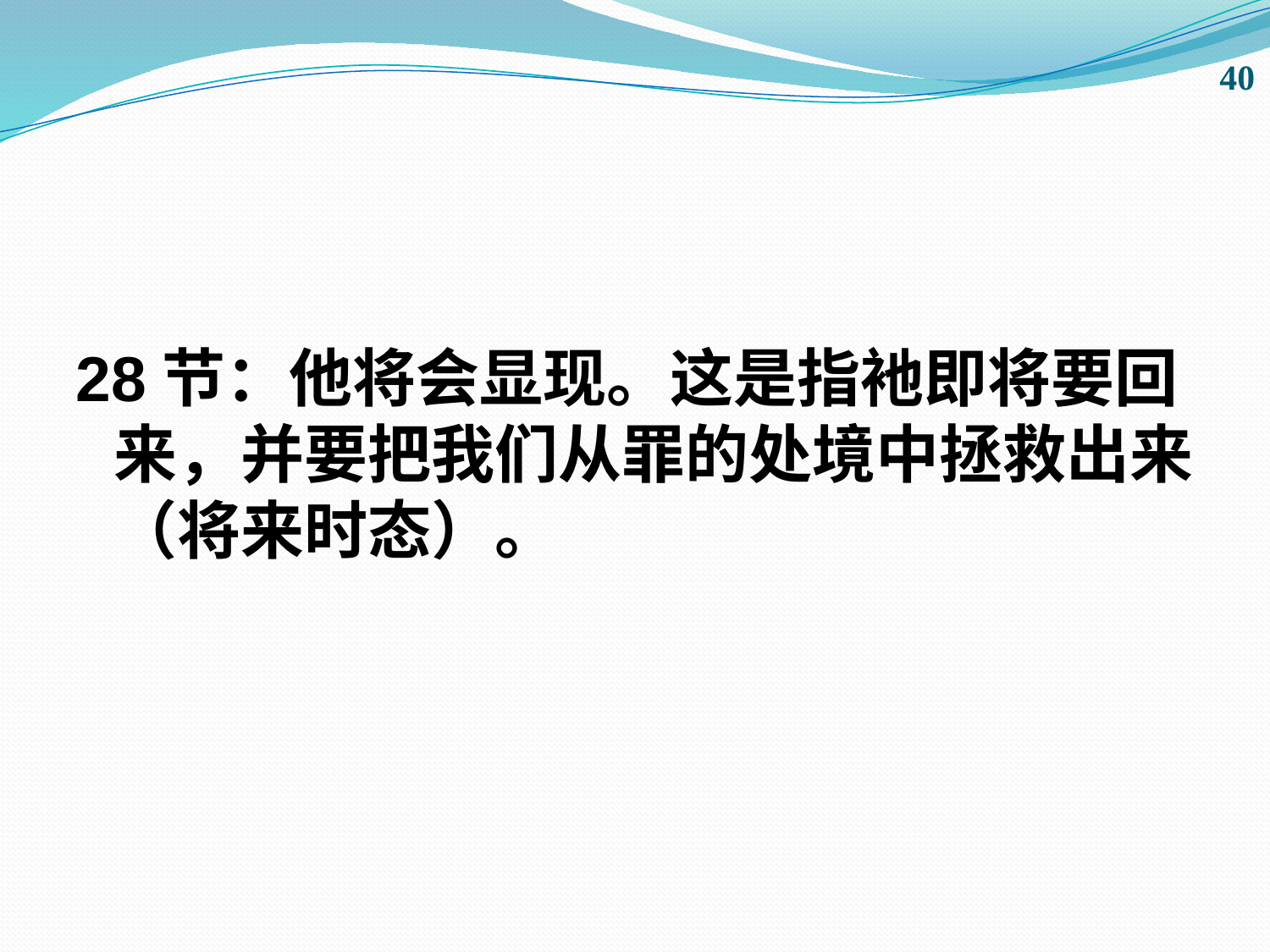

40

28节：他将会显现。这是指衪即将要回来，并要把我们从罪的处境中拯救出来（将来时态）。